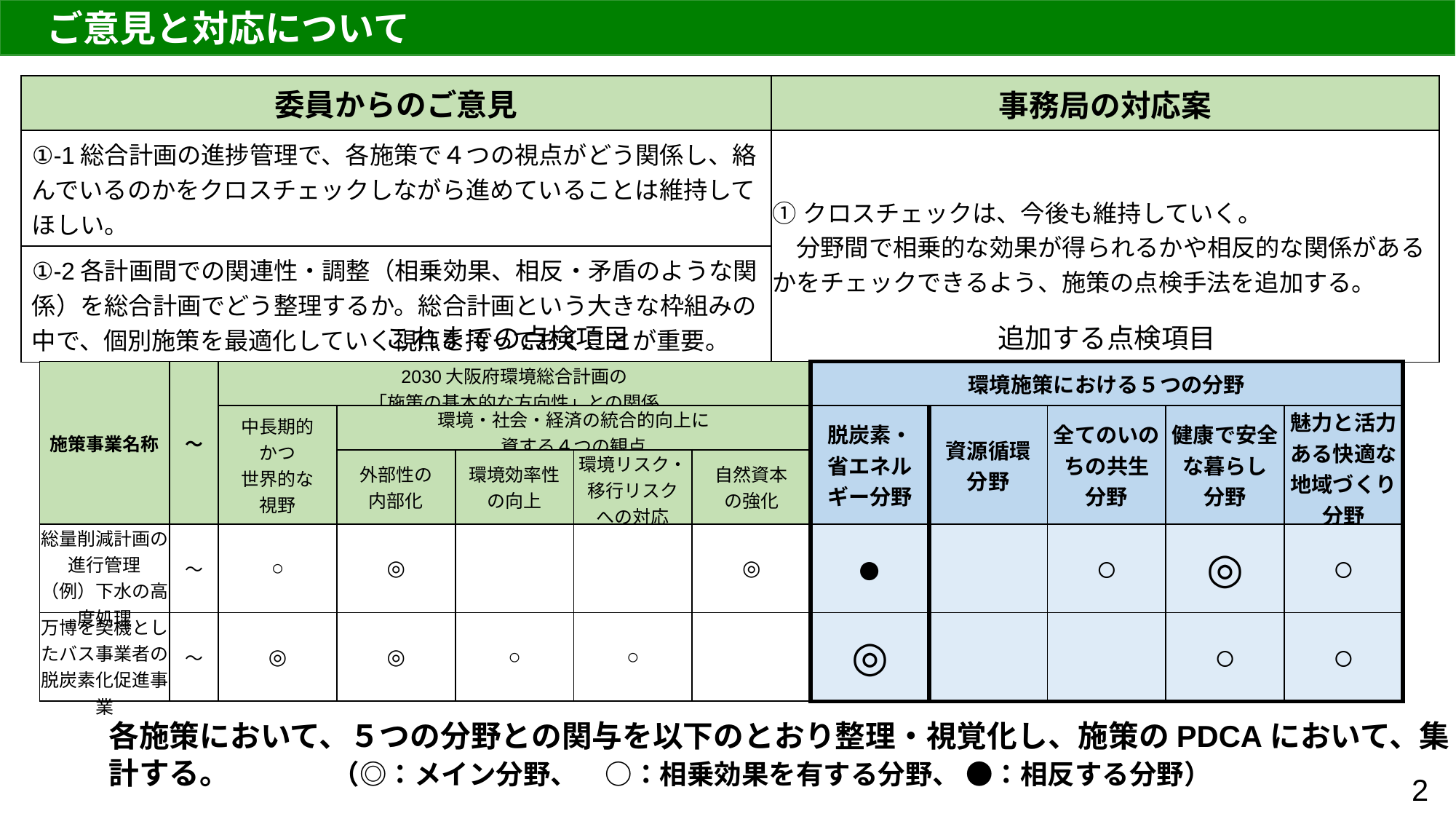

ご意見と対応について
| 委員からのご意見 | 事務局の対応案 |
| --- | --- |
| ①-1総合計画の進捗管理で、各施策で４つの視点がどう関係し、絡んでいるのかをクロスチェックしながら進めていることは維持してほしい。 | ①クロスチェックは、今後も維持していく。 　分野間で相乗的な効果が得られるかや相反的な関係があるかをチェックできるよう、施策の点検手法を追加する。 |
| ①-2各計画間での関連性・調整（相乗効果、相反・矛盾のような関係）を総合計画でどう整理するか。総合計画という大きな枠組みの中で、個別施策を最適化していく視点を持っておくことが重要。 |  |
これまでの点検項目
追加する点検項目
| 施策事業名称 | ～ | 2030大阪府環境総合計画の 「施策の基本的な方向性」との関係 |  |  |  |  | 環境施策における５つの分野 |  |  |  |  |
| --- | --- | --- | --- | --- | --- | --- | --- | --- | --- | --- | --- |
|  |  | 中長期的 かつ 世界的な 視野 | 環境・社会・経済の統合的向上に 資する４つの観点 |  |  |  | 脱炭素・ 省エネルギー分野 | 資源循環 分野 | 全てのいのちの共生 分野 | 健康で安全な暮らし 分野 | 魅力と活力ある快適な 地域づくり分野 |
|  |  |  | 外部性の 内部化 | 環境効率性 の向上 | 環境リスク・ 移行リスク への対応 | 自然資本 の強化 |  |  |  |  |  |
| 総量削減計画の進行管理 （例）下水の高度処理 | ～ | ○ | ◎ |  |  | ◎ | ● |  | ○ | ◎ | ○ |
| 万博を契機としたバス事業者の脱炭素化促進事業 | ～ | ◎ | ◎ | ○ | ○ |  | ◎ |  |  | ○ | ○ |
各施策において、５つの分野との関与を以下のとおり整理・視覚化し、施策のPDCAにおいて、集計する。

（◎：メイン分野、　○：相乗効果を有する分野、 ●：相反する分野）
2